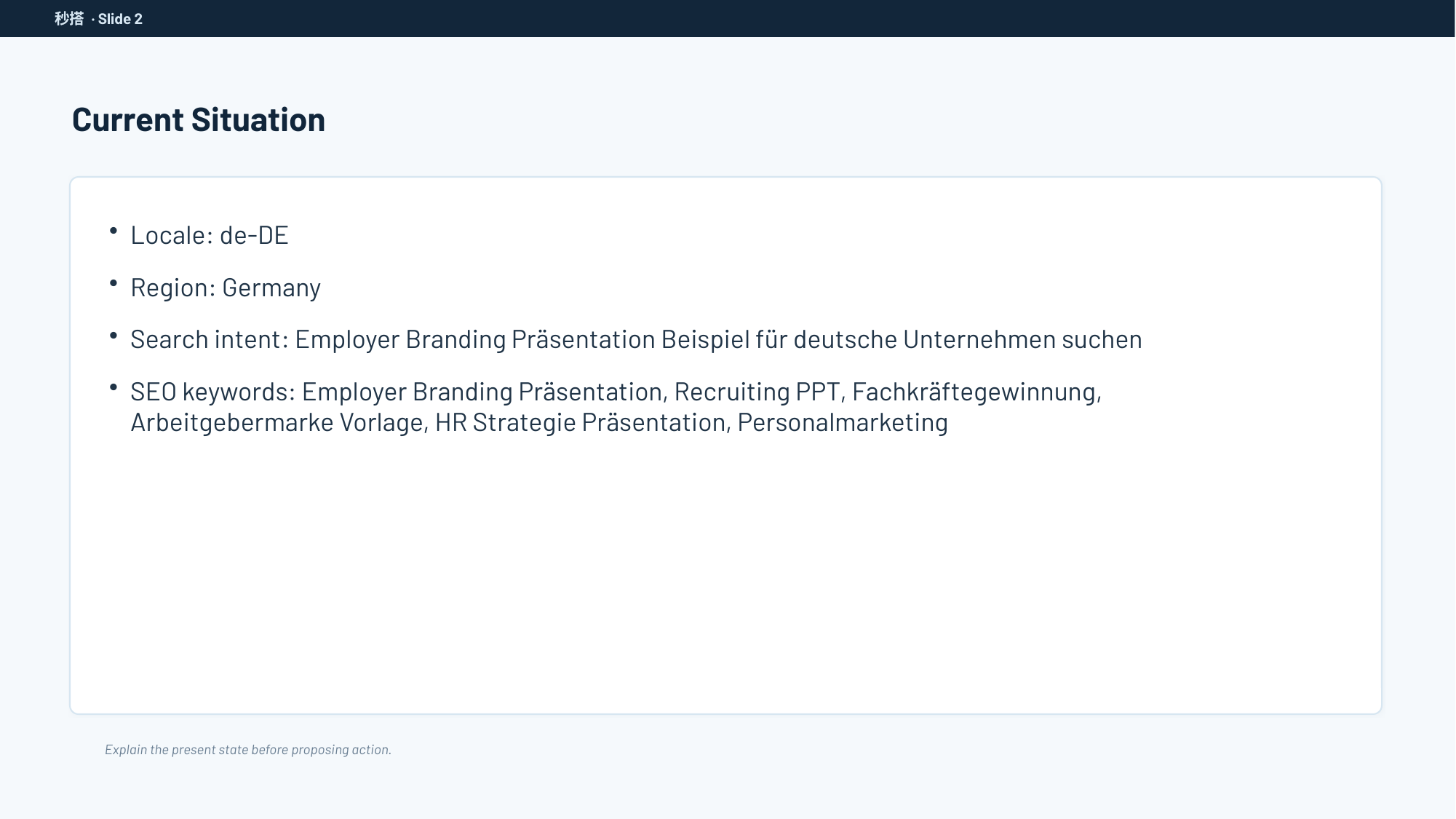

秒搭 · Slide 2
Current Situation

Locale: de-DE
Region: Germany
Search intent: Employer Branding Präsentation Beispiel für deutsche Unternehmen suchen
SEO keywords: Employer Branding Präsentation, Recruiting PPT, Fachkräftegewinnung, Arbeitgebermarke Vorlage, HR Strategie Präsentation, Personalmarketing
Explain the present state before proposing action.